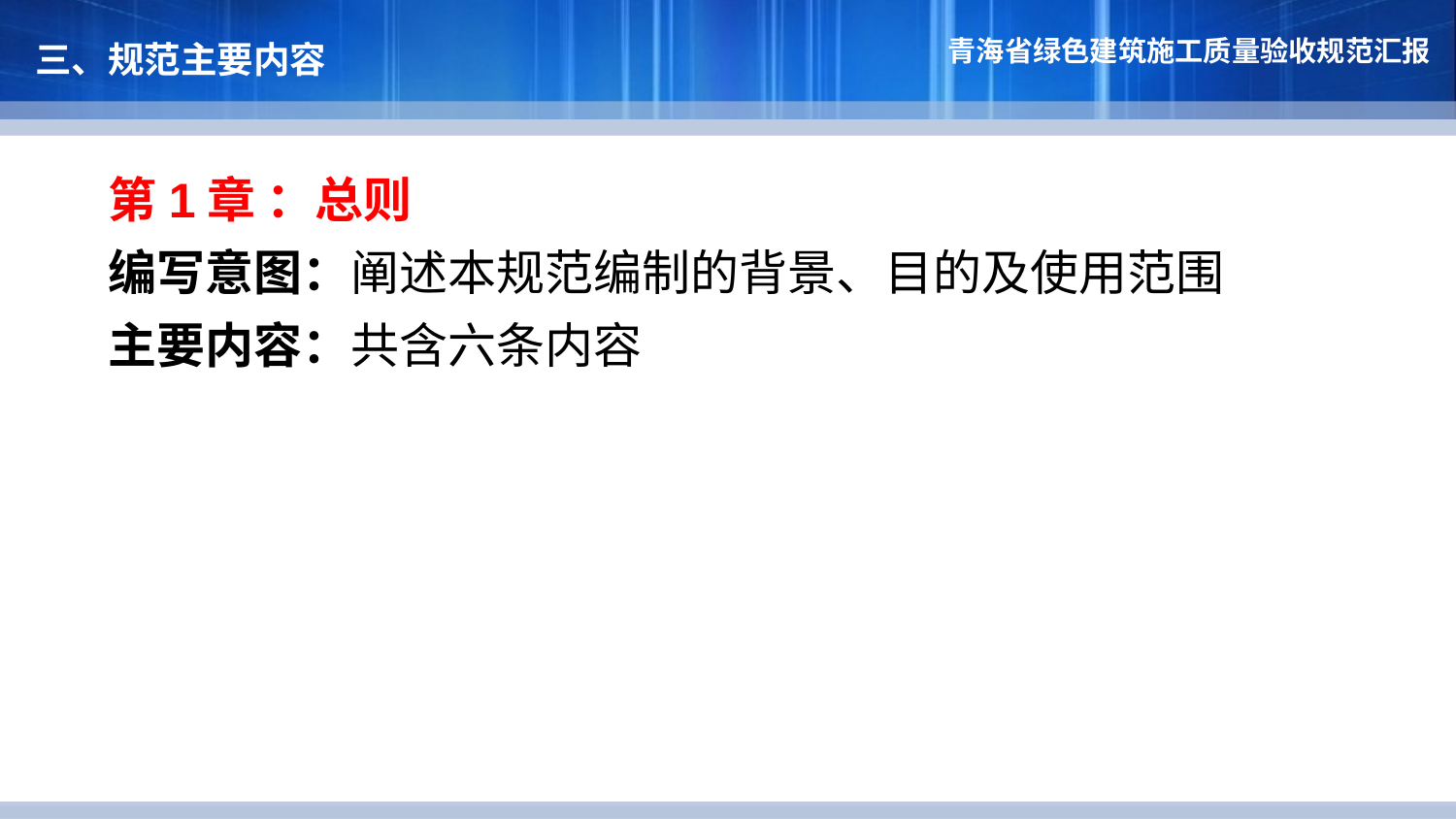

三、规范主要内容
      第1章 ：总则
      编写意图：阐述本规范编制的背景、目的及使用范围
      主要内容：共含六条内容